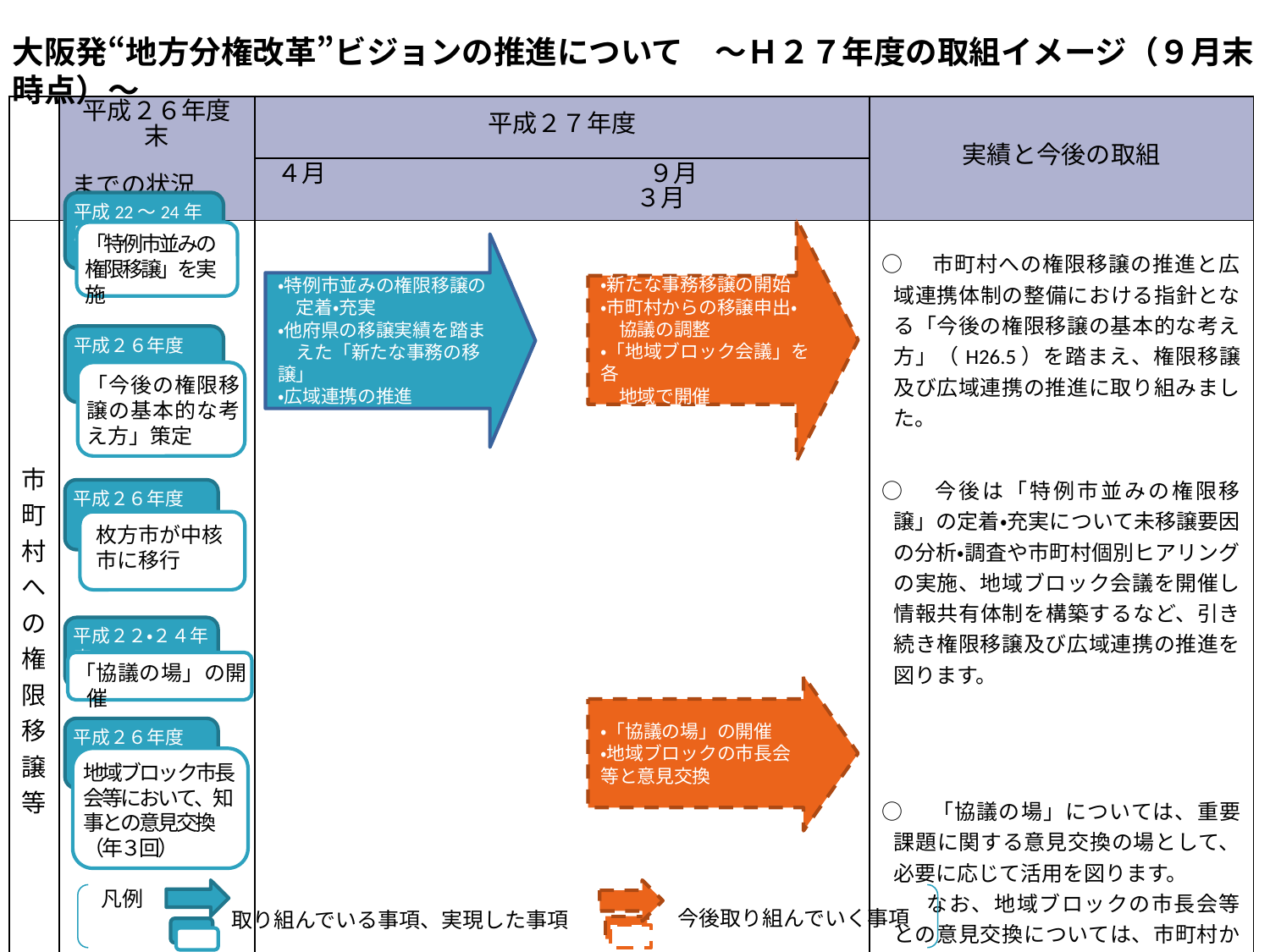

大阪発“地方分権改革”ビジョンの推進について　～Ｈ２７年度の取組イメージ（９月末時点）～
|  | 平成２６年度末 | 平成２７年度 | 実績と今後の取組 |
| --- | --- | --- | --- |
|  | までの状況 | ４月　　　　　　　　　　　　　９月　　　　　　　　　　　　　　３月 |  |
| 市町村への権限移譲等 |  |  | ○　市町村への権限移譲の推進と広域連携体制の整備における指針となる「今後の権限移譲の基本的な考え方」（H26.5）を踏まえ、権限移譲及び広域連携の推進に取り組みました。 ○　今後は「特例市並みの権限移譲」の定着・充実について未移譲要因の分析・調査や市町村個別ヒアリングの実施、地域ブロック会議を開催し情報共有体制を構築するなど、引き続き権限移譲及び広域連携の推進を図ります。 ○　「協議の場」については、重要課題に関する意見交換の場として、必要に応じて活用を図ります。 　　なお、地域ブロックの市長会等との意見交換については、市町村からの開催要望等を踏まえ適宜実施していきます。 |
平成22～24年度
・新たな事務移譲の開始
・市町村からの移譲申出・
　協議の調整
・「地域ブロック会議」を各
　地域で開催
「特例市並みの権限移譲」を実施
・特例市並みの権限移譲の
　定着・充実
・他府県の移譲実績を踏ま
　えた「新たな事務の移譲」
・広域連携の推進
平成２６年度
「今後の権限移譲の基本的な考え方」策定
平成２６年度
枚方市が中核市に移行
平成２２・２４年度
「協議の場」の開催
・「協議の場」の開催
・地域ブロックの市長会等と意見交換
平成２６年度
地域ブロック市長会等において、知事との意見交換（年３回）
凡例

今後取り組んでいく事項
取り組んでいる事項、実現した事項